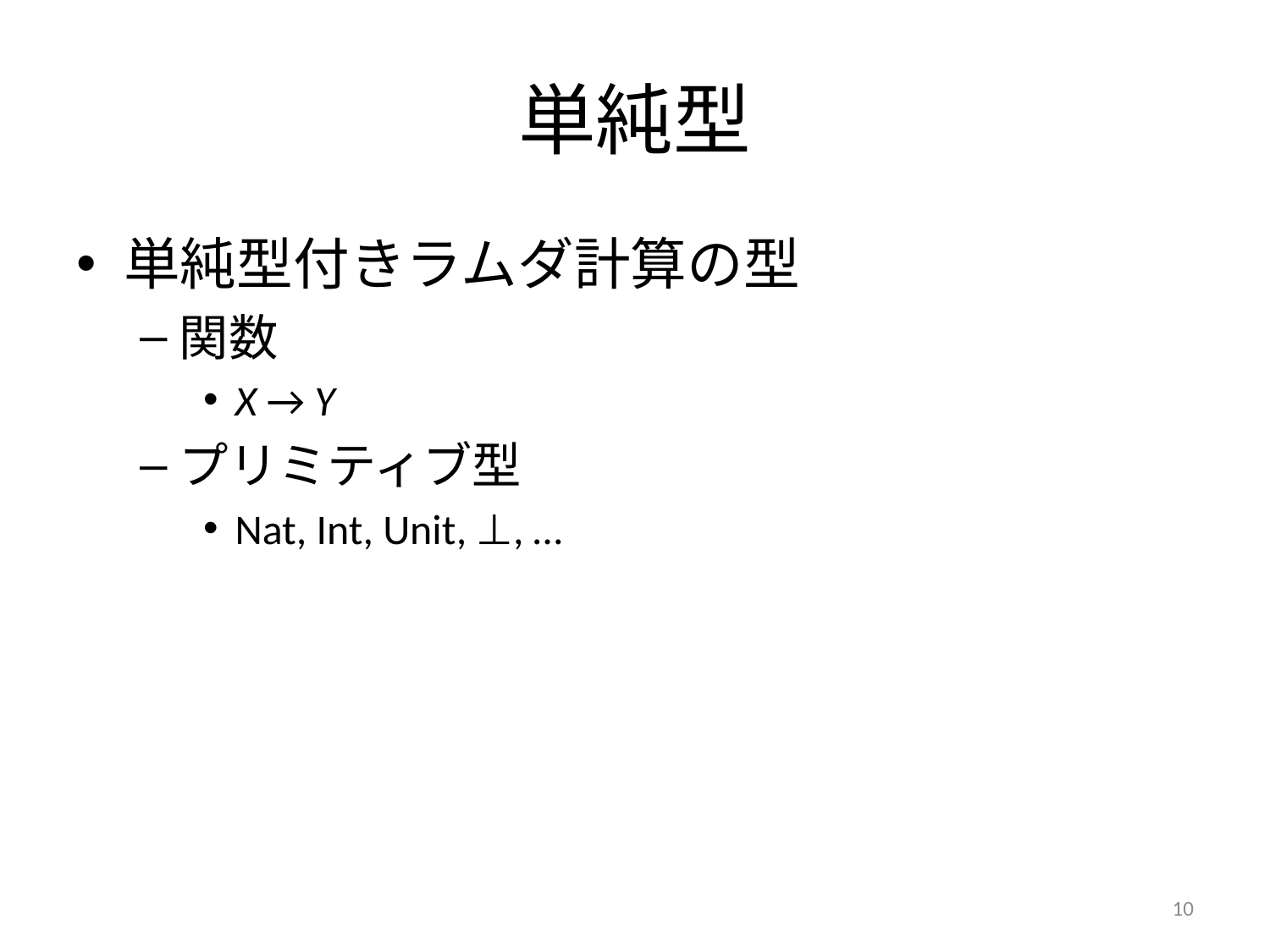

# 単純型
単純型付きラムダ計算の型
関数
X → Y
プリミティブ型
Nat, Int, Unit, ⊥, …
10